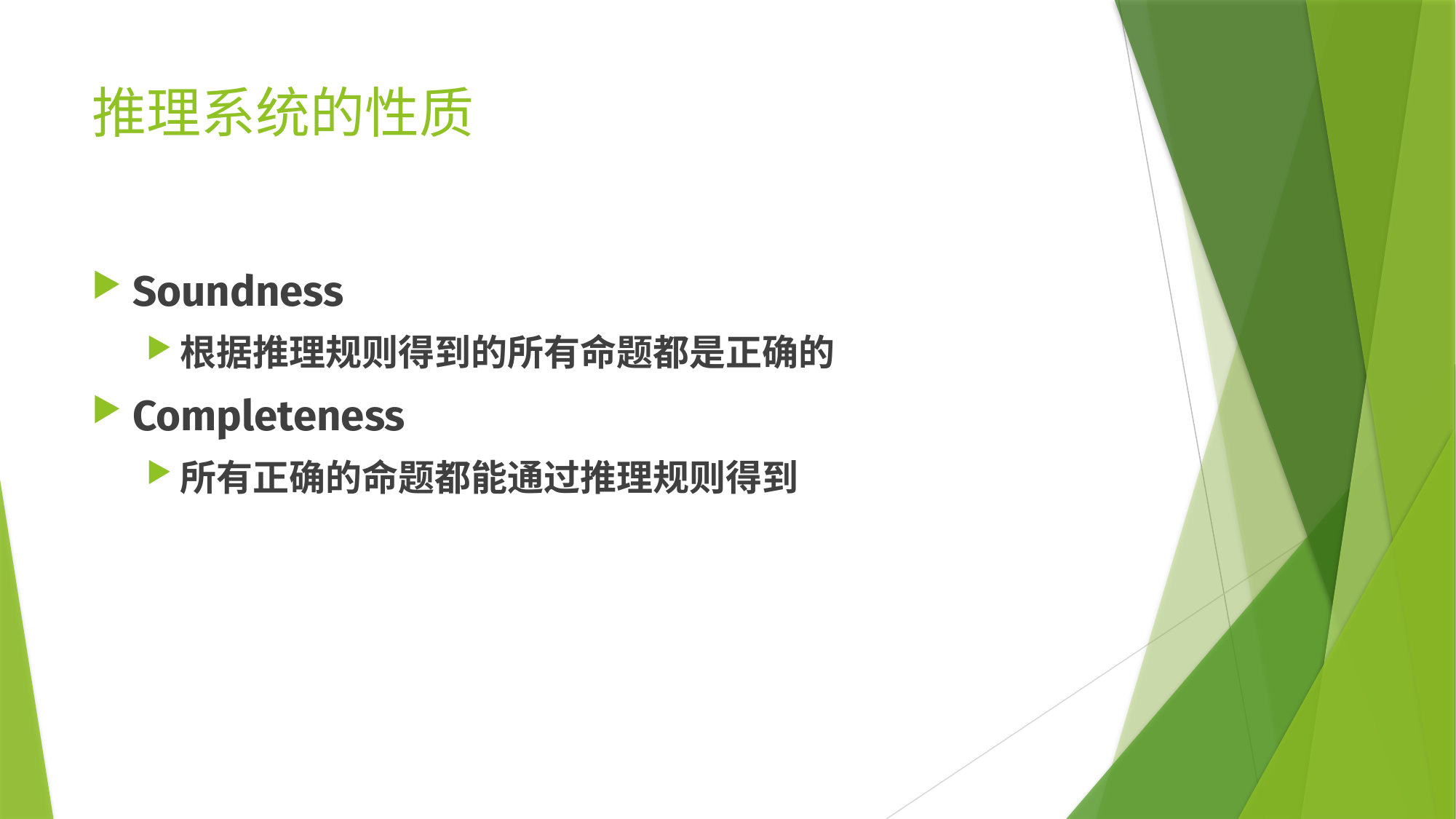

# 推理系统的性质
Soundness
根据推理规则得到的所有命题都是正确的
Completeness
所有正确的命题都能通过推理规则得到